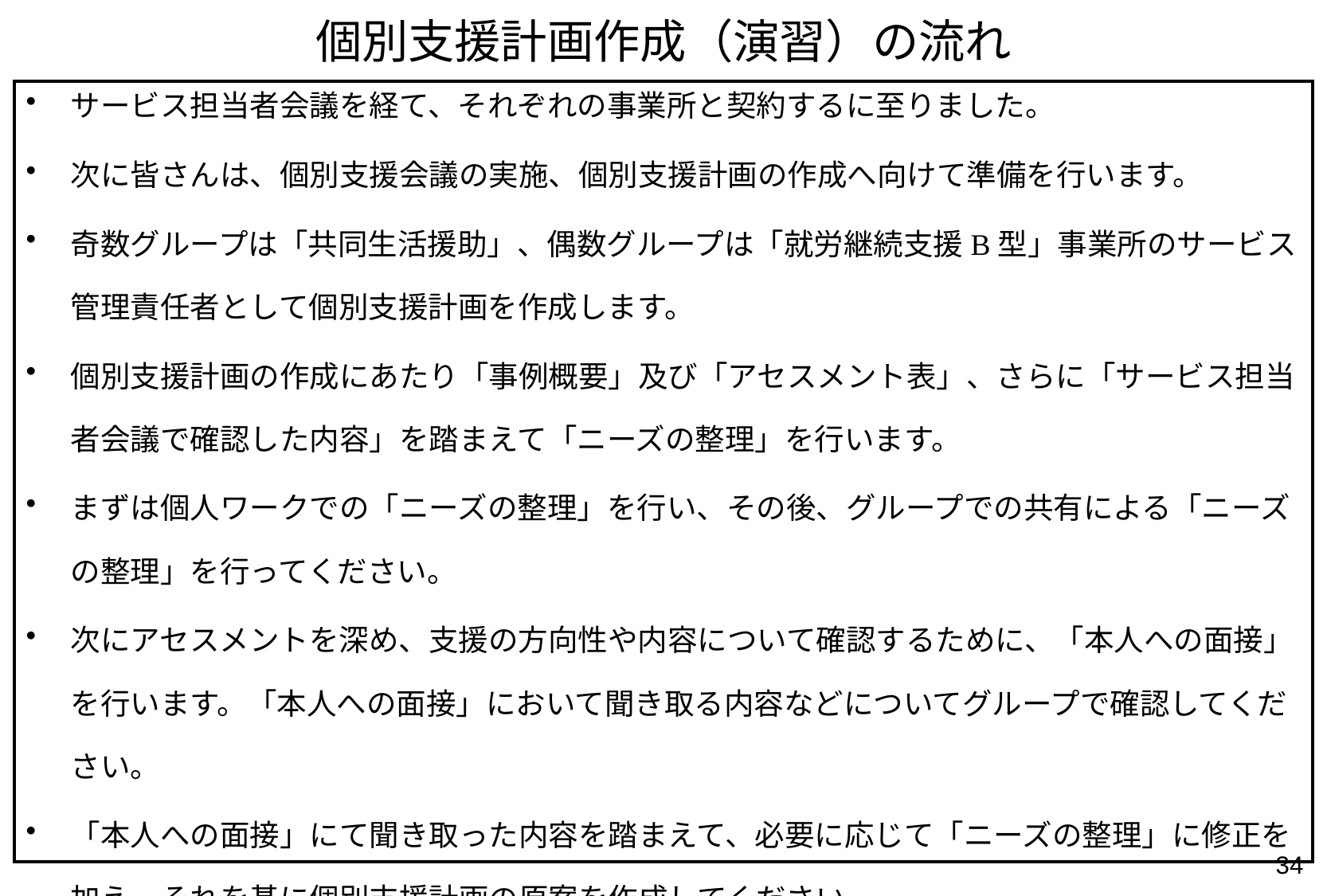

個別支援計画作成（演習）の流れ
サービス担当者会議を経て、それぞれの事業所と契約するに至りました。
次に皆さんは、個別支援会議の実施、個別支援計画の作成へ向けて準備を行います。
奇数グループは「共同生活援助」、偶数グループは「就労継続支援B型」事業所のサービス管理責任者として個別支援計画を作成します。
個別支援計画の作成にあたり「事例概要」及び「アセスメント表」、さらに「サービス担当者会議で確認した内容」を踏まえて「ニーズの整理」を行います。
まずは個人ワークでの「ニーズの整理」を行い、その後、グループでの共有による「ニーズの整理」を行ってください。
次にアセスメントを深め、支援の方向性や内容について確認するために、「本人への面接」を行います。「本人への面接」において聞き取る内容などについてグループで確認してください。
「本人への面接」にて聞き取った内容を踏まえて、必要に応じて「ニーズの整理」に修正を加え、それを基に個別支援計画の原案を作成してください。

34